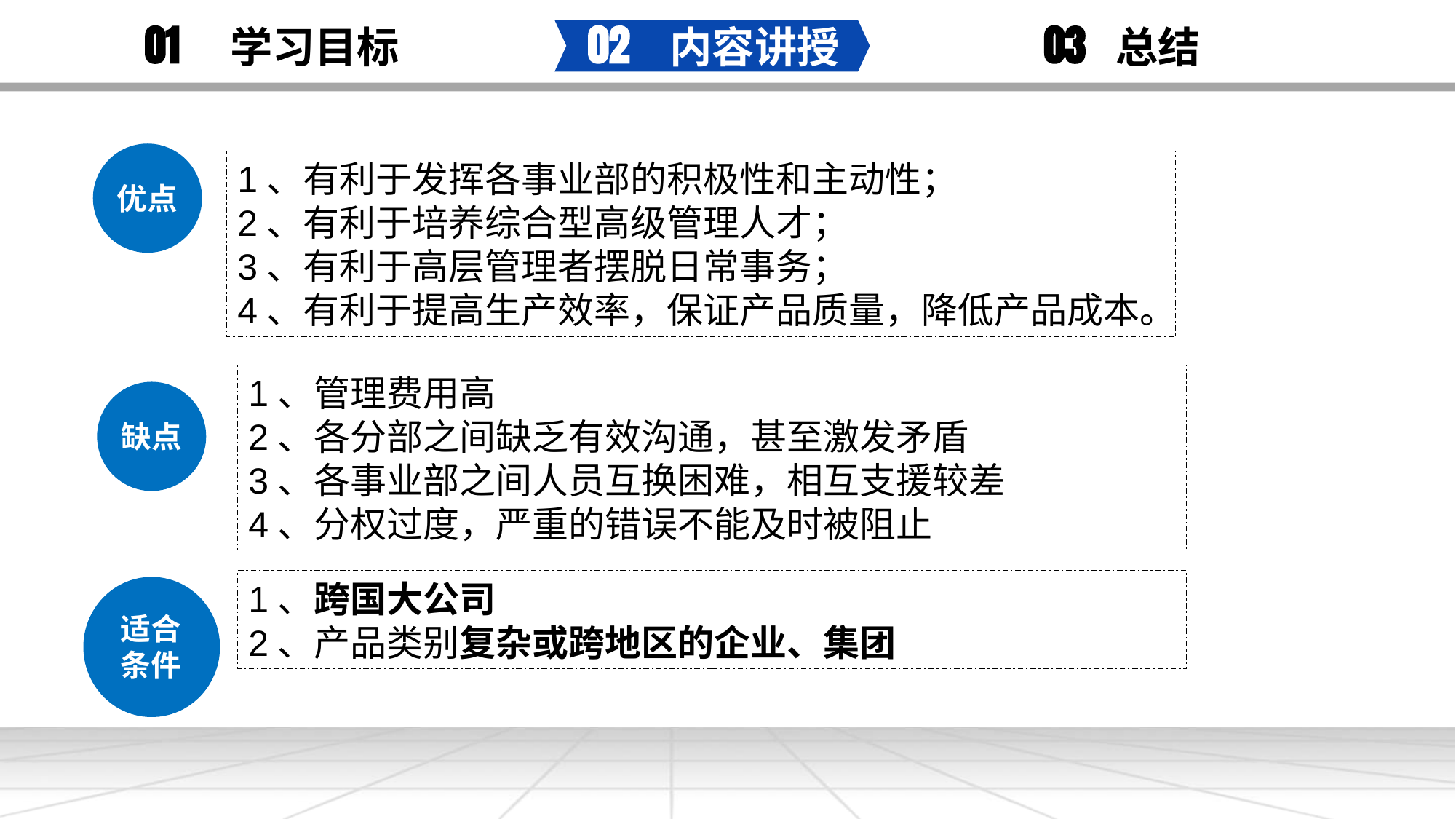

02   内容讲授
03  总结
01    学习目标

优点
1、有利于发挥各事业部的积极性和主动性；
2、有利于培养综合型高级管理人才；
3、有利于高层管理者摆脱日常事务；
4、有利于提高生产效率，保证产品质量，降低产品成本。
1、管理费用高
2、各分部之间缺乏有效沟通，甚至激发矛盾
3、各事业部之间人员互换困难，相互支援较差
4、分权过度，严重的错误不能及时被阻止

缺点
1、跨国大公司
2、产品类别复杂或跨地区的企业、集团

适合
条件
猴子取食的实验说明了什么问题？